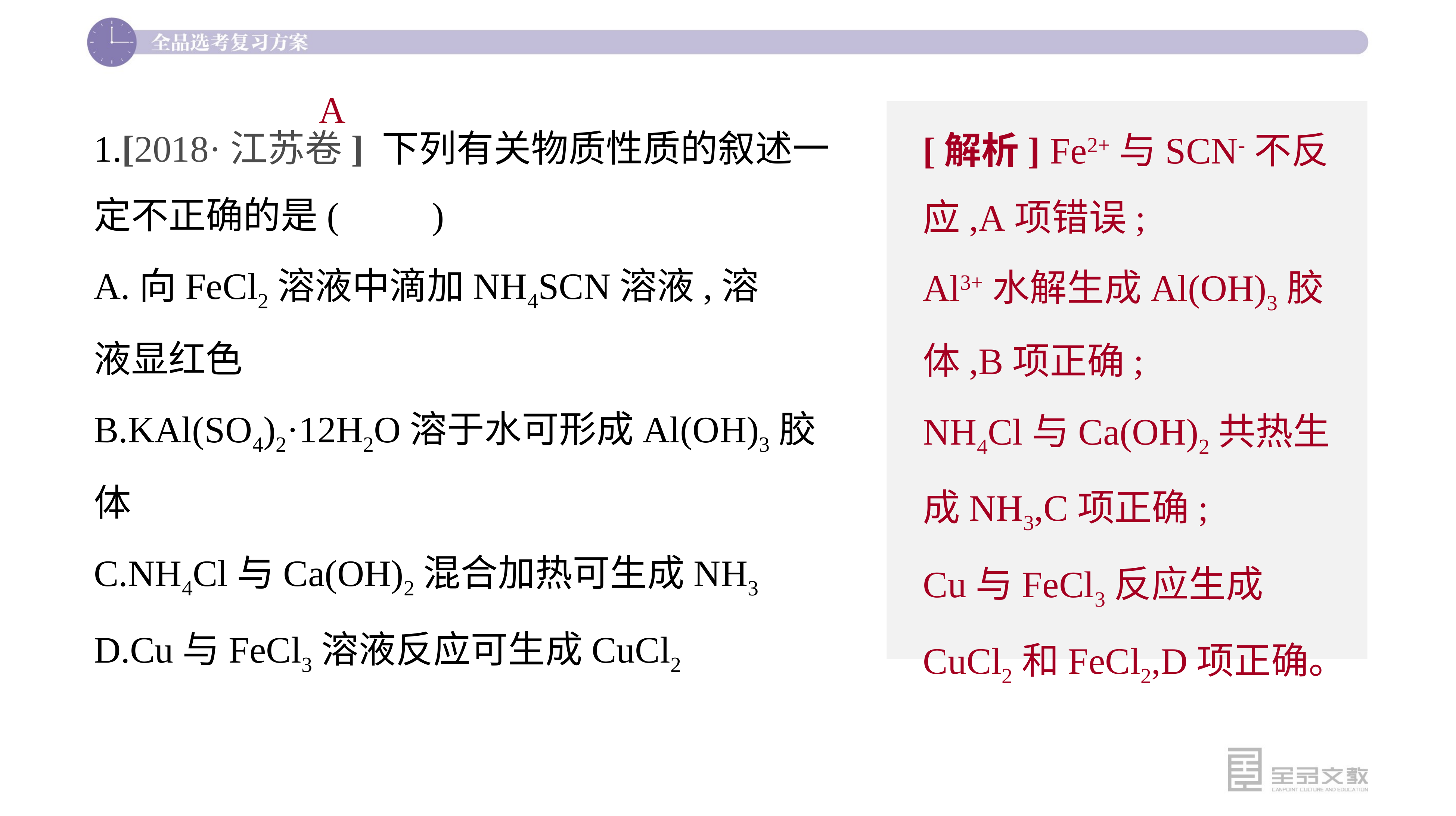

1.[2018·江苏卷] 下列有关物质性质的叙述一定不正确的是(　　)
A.向FeCl2溶液中滴加NH4SCN溶液,溶
液显红色
B.KAl(SO4)2·12H2O溶于水可形成Al(OH)3胶体
C.NH4Cl与Ca(OH)2混合加热可生成NH3
D.Cu与FeCl3溶液反应可生成CuCl2

[解析] Fe2+与SCN-不反应,A项错误;
Al3+水解生成Al(OH)3胶体,B项正确;
NH4Cl与Ca(OH)2共热生成NH3,C项正确;
Cu与FeCl3反应生成CuCl2和FeCl2,D项正确。
A